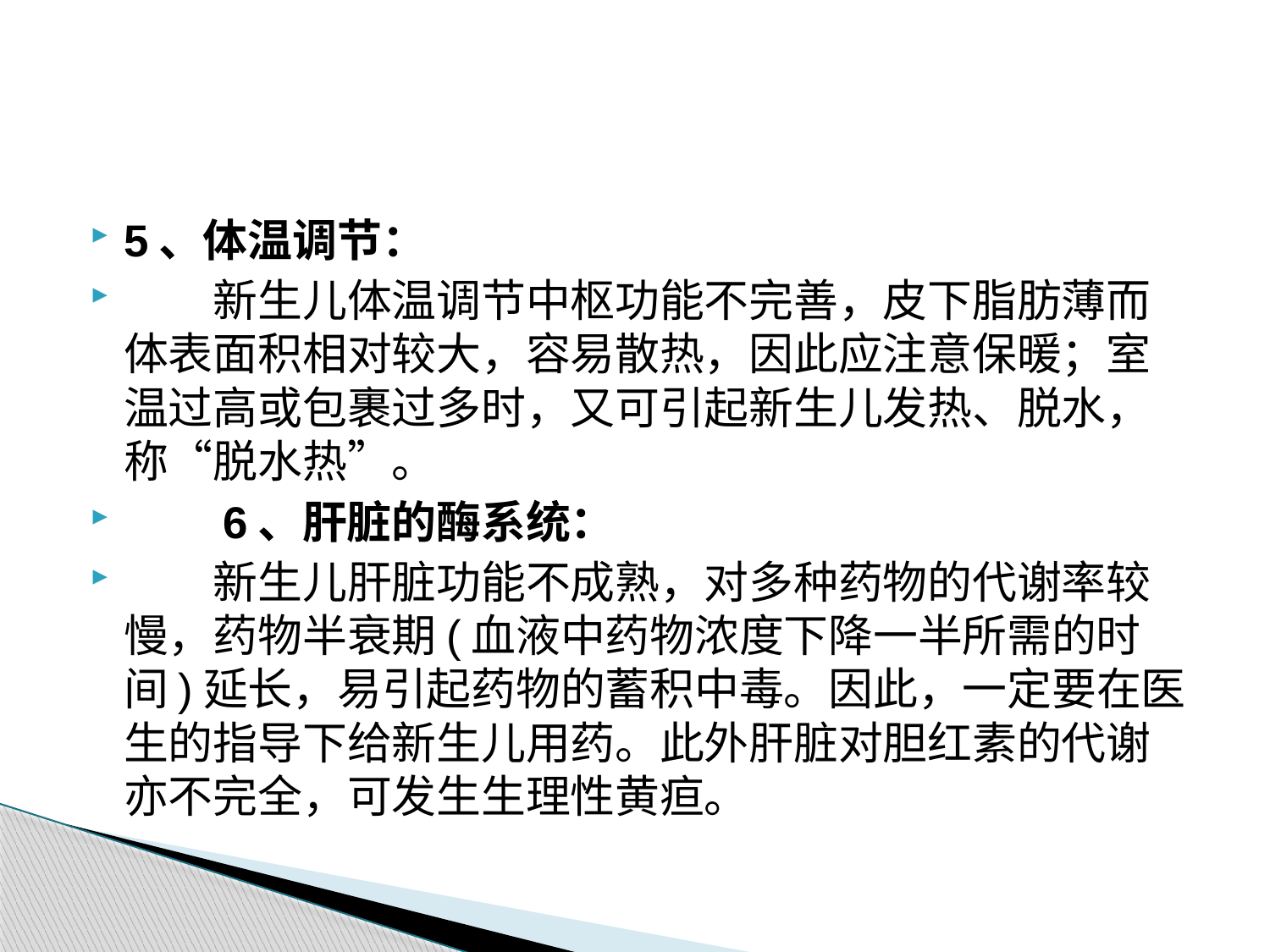

#
5、体温调节：
　　新生儿体温调节中枢功能不完善，皮下脂肪薄而体表面积相对较大，容易散热，因此应注意保暖；室温过高或包裹过多时，又可引起新生儿发热、脱水，称“脱水热”。
　　6、肝脏的酶系统：
　　新生儿肝脏功能不成熟，对多种药物的代谢率较慢，药物半衰期(血液中药物浓度下降一半所需的时间)延长，易引起药物的蓄积中毒。因此，一定要在医生的指导下给新生儿用药。此外肝脏对胆红素的代谢亦不完全，可发生生理性黄疸。